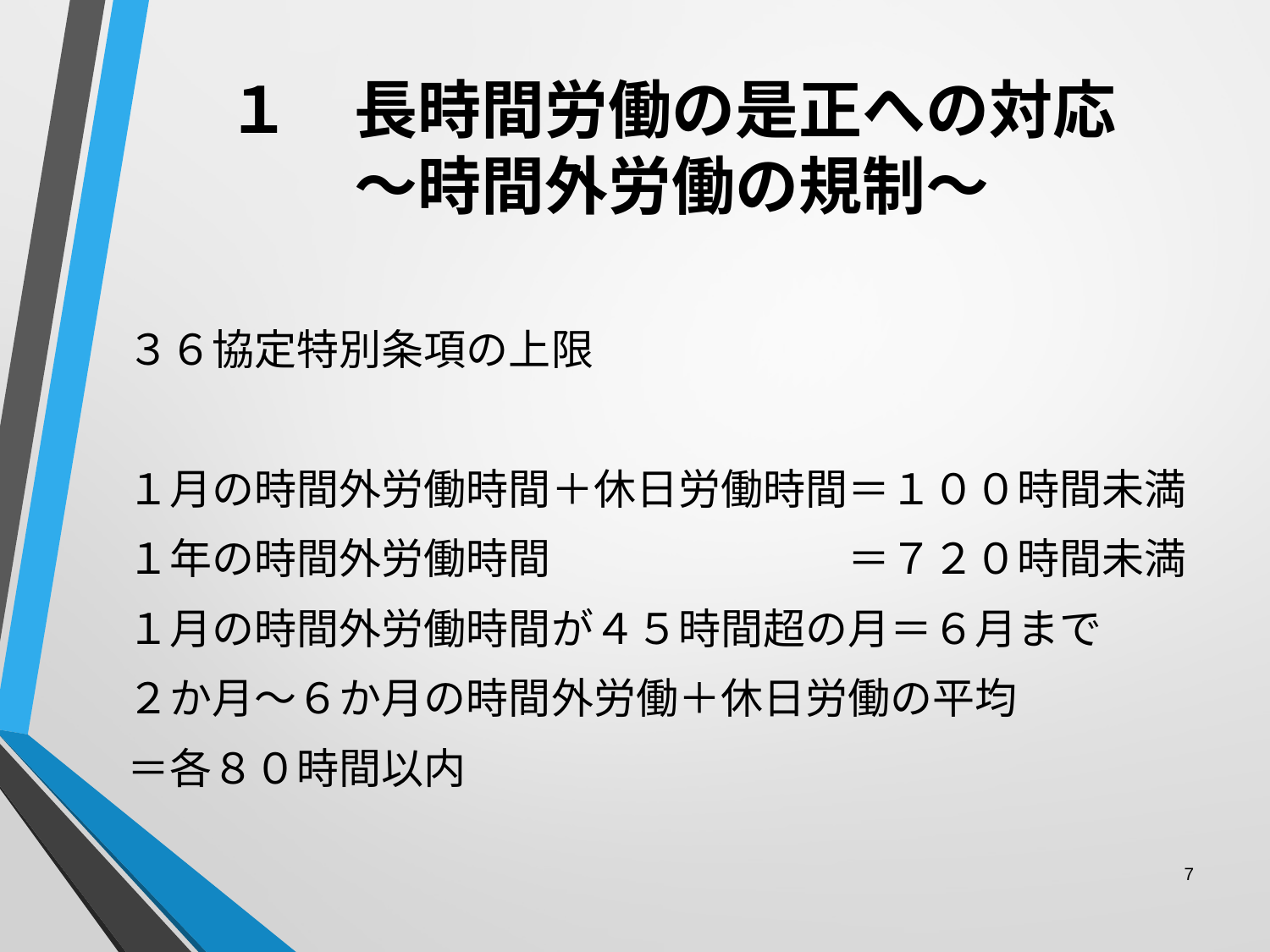

# １　長時間労働の是正への対応 ～時間外労働の規制～
３６協定特別条項の上限

１月の時間外労働時間＋休日労働時間＝１００時間未満
１年の時間外労働時間　　　　　　　＝７２０時間未満
１月の時間外労働時間が４５時間超の月＝６月まで
２か月～６か月の時間外労働＋休日労働の平均
＝各８０時間以内

7